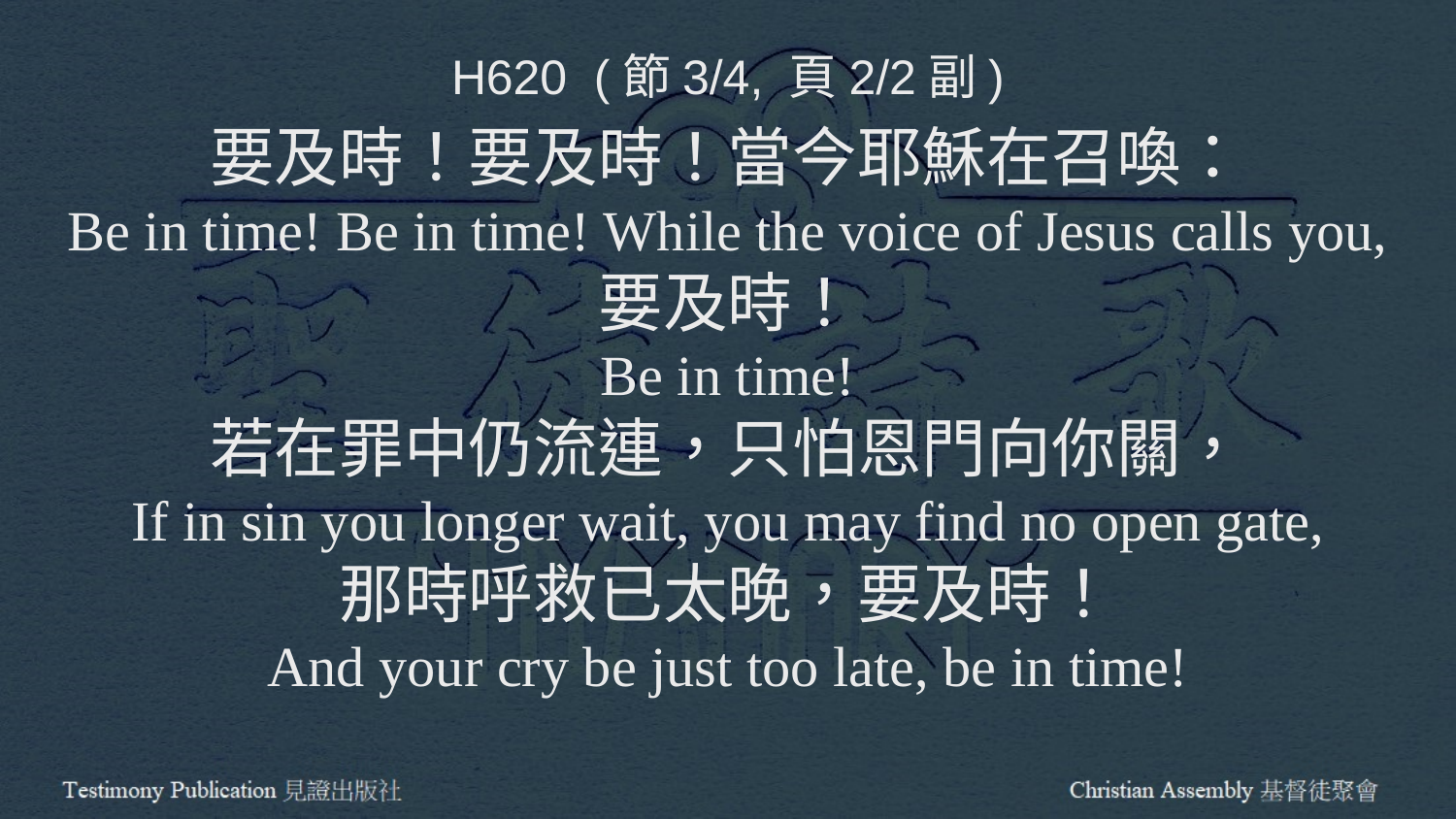

H620  (節3/4, 頁2/2副)
要及時！要及時！當今耶穌在召喚：
Be in time! Be in time! While the voice of Jesus calls you,
要及時！
Be in time!
若在罪中仍流連，只怕恩門向你關，
If in sin you longer wait, you may find no open gate,
那時呼救已太晚，要及時！
And your cry be just too late, be in time!